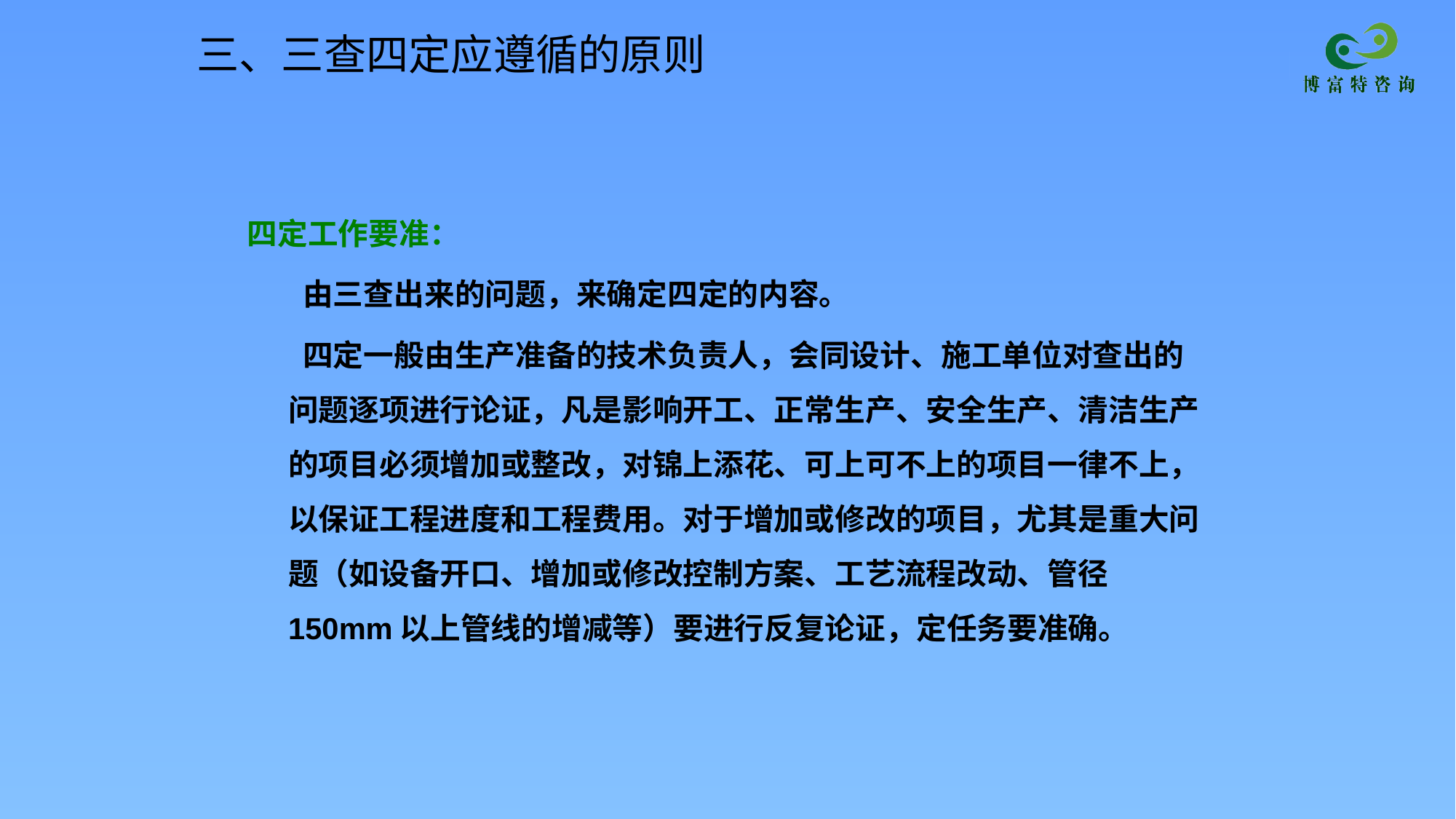

三、三查四定应遵循的原则
四定工作要准：
       由三查出来的问题，来确定四定的内容。
       四定一般由生产准备的技术负责人，会同设计、施工单位对查出的问题逐项进行论证，凡是影响开工、正常生产、安全生产、清洁生产的项目必须增加或整改，对锦上添花、可上可不上的项目一律不上，以保证工程进度和工程费用。对于增加或修改的项目，尤其是重大问题（如设备开口、增加或修改控制方案、工艺流程改动、管径150mm以上管线的增减等）要进行反复论证，定任务要准确。